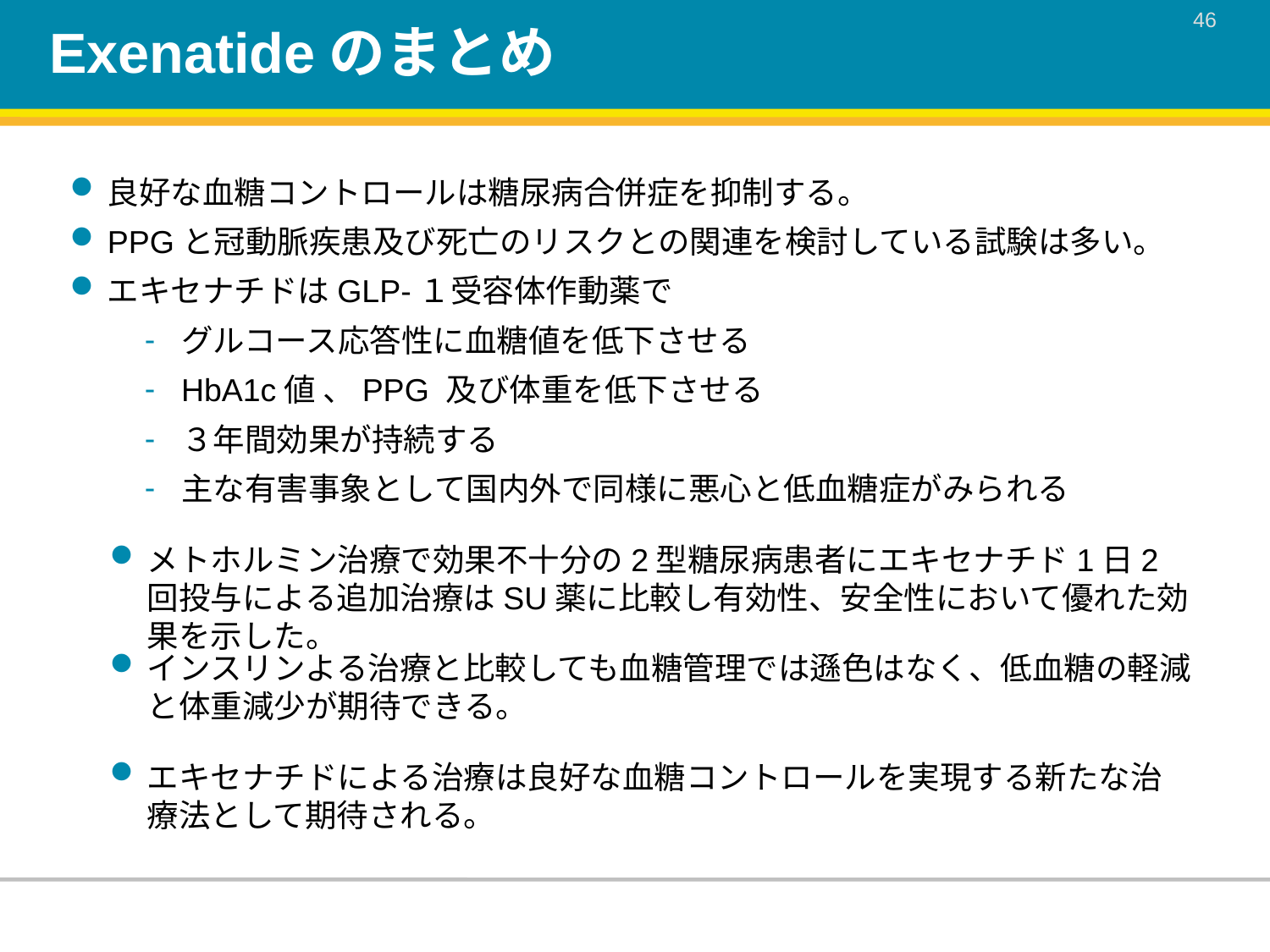

# Exenatideのまとめ
良好な血糖コントロールは糖尿病合併症を抑制する。
PPGと冠動脈疾患及び死亡のリスクとの関連を検討している試験は多い。
エキセナチドはGLP-１受容体作動薬で
グルコース応答性に血糖値を低下させる
HbA1c値 、PPG 及び体重を低下させる
３年間効果が持続する
主な有害事象として国内外で同様に悪心と低血糖症がみられる
メトホルミン治療で効果不十分の2型糖尿病患者にエキセナチド1日2回投与による追加治療はSU薬に比較し有効性、安全性において優れた効果を示した。
インスリンよる治療と比較しても血糖管理では遜色はなく、低血糖の軽減と体重減少が期待できる。
エキセナチドによる治療は良好な血糖コントロールを実現する新たな治療法として期待される。